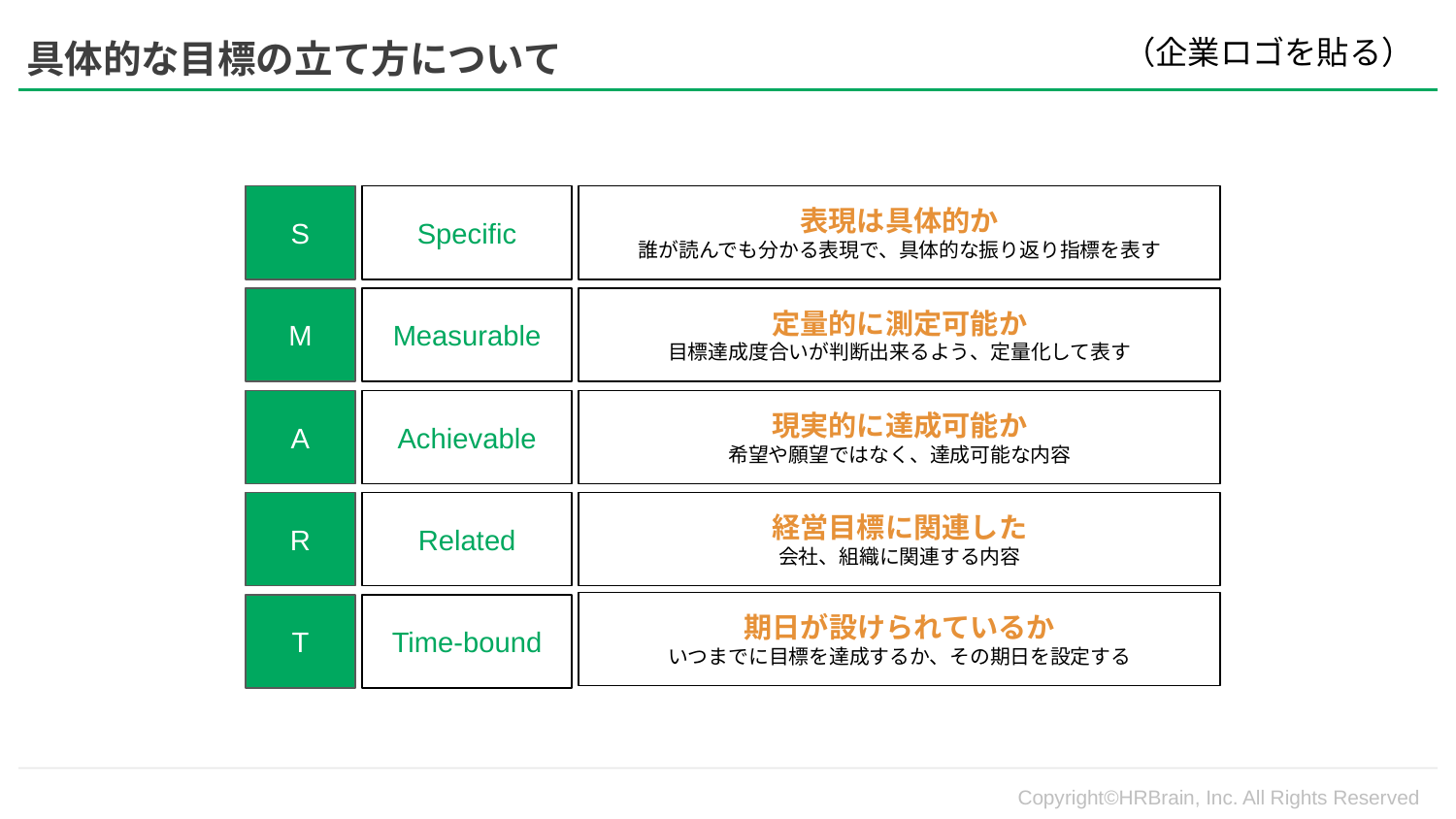

（企業ロゴを貼る）
具体的な目標の立て方について

S
Specific
表現は具体的か
誰が読んでも分かる表現で、具体的な振り返り指標を表す
M
Measurable
定量的に測定可能か
目標達成度合いが判断出来るよう、定量化して表す
A
Achievable
現実的に達成可能か
希望や願望ではなく、達成可能な内容
R
Related
経営目標に関連した
会社、組織に関連する内容
期日が設けられているか
いつまでに目標を達成するか、その期日を設定する
T
Time-bound

Copyright©HRBrain, Inc. All Rights Reserved